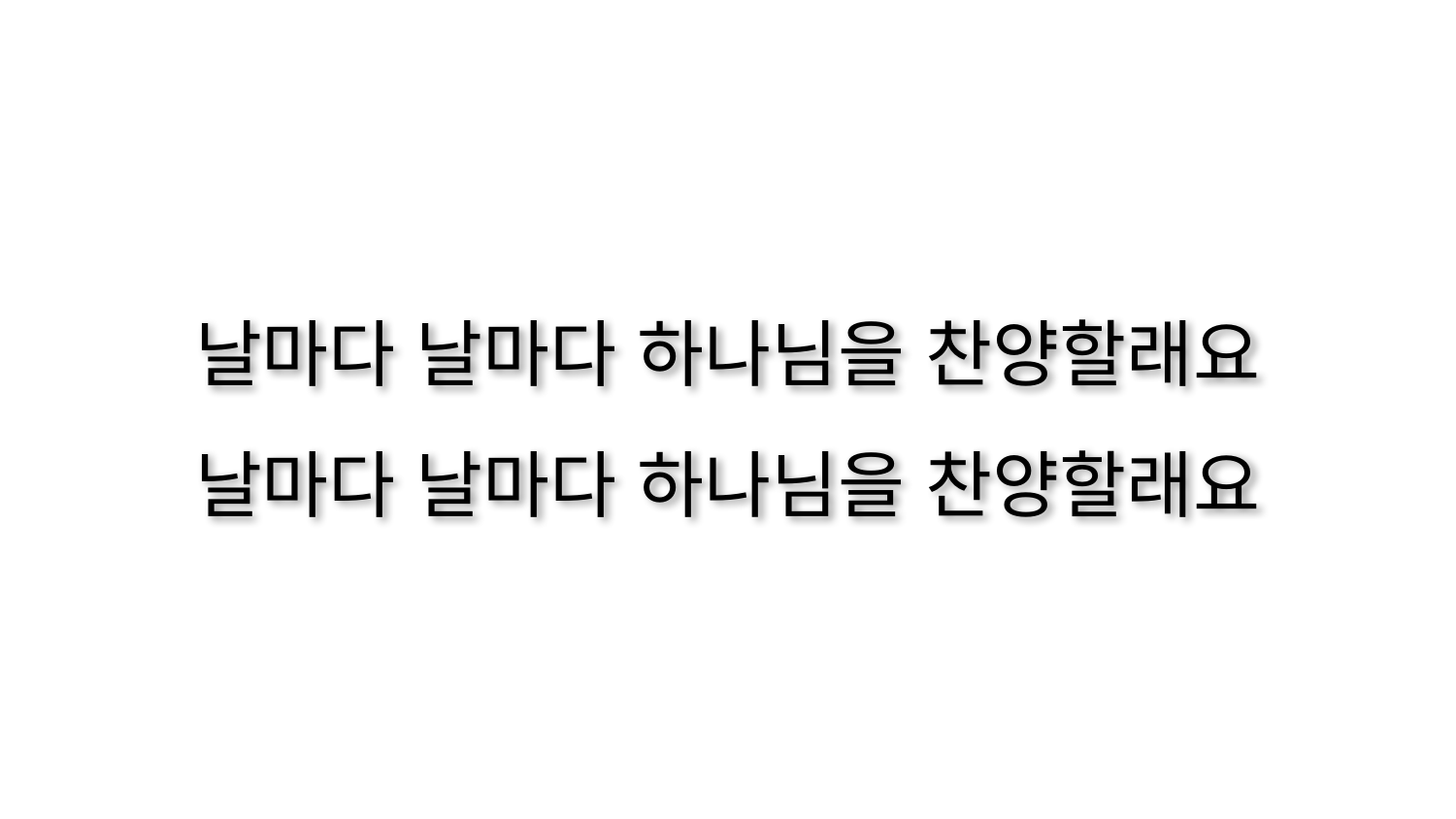

날마다 날마다 하나님을 찬양할래요
날마다 날마다 하나님을 찬양할래요